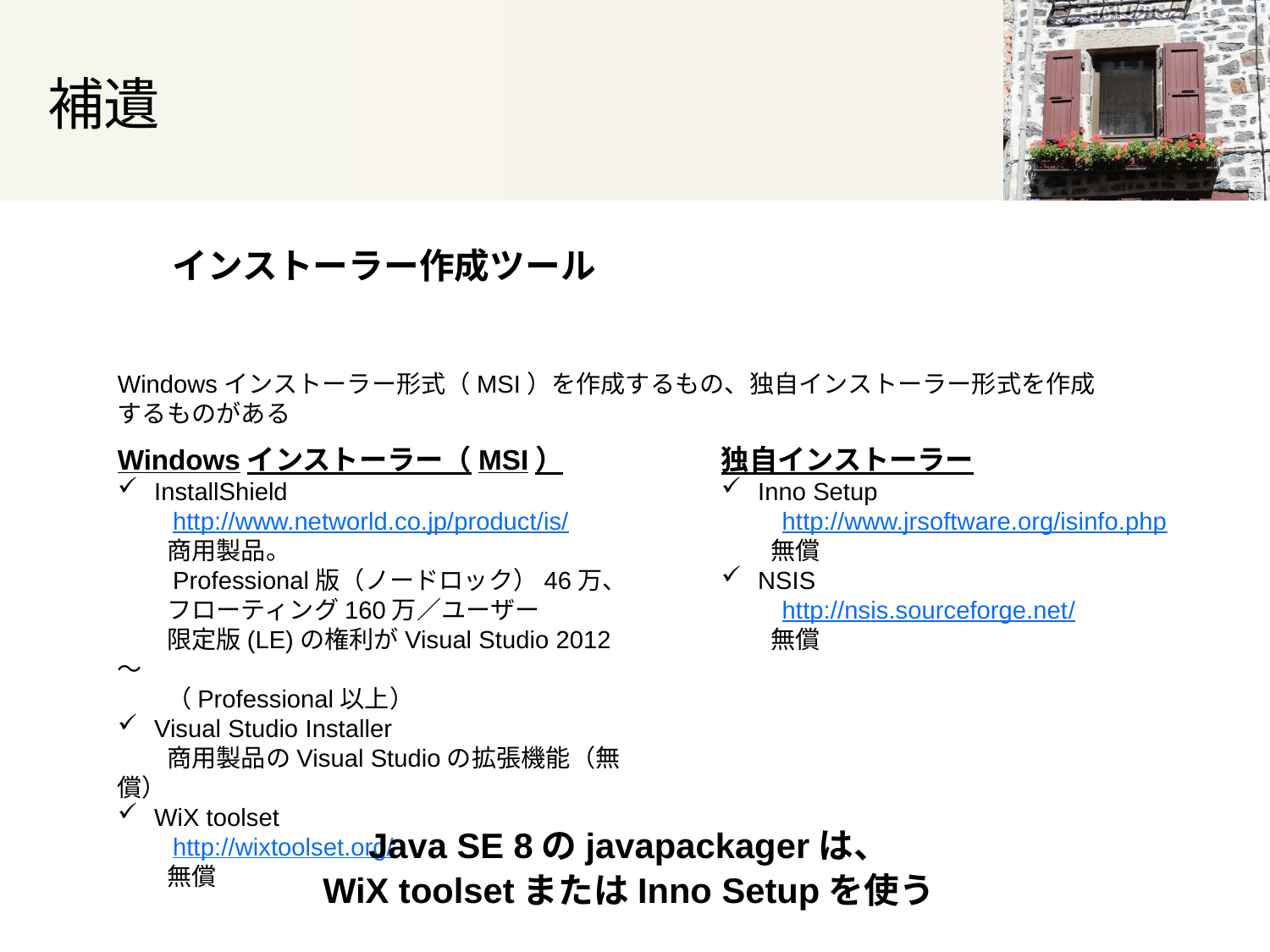

# 補遺

インストーラー作成ツール
Windowsインストーラー形式（MSI）を作成するもの、独自インストーラー形式を作成するものがある
Windowsインストーラー（MSI）
InstallShield
　　http://www.networld.co.jp/product/is/
　　商用製品。
　　Professional版（ノードロック）46万、
　　フローティング160万／ユーザー
　　限定版(LE)の権利がVisual Studio 2012～
　　（Professional以上）
Visual Studio Installer
　　商用製品のVisual Studioの拡張機能（無償）
WiX toolset
　　http://wixtoolset.org/
　　無償
独自インストーラー
Inno Setup
　　 http://www.jrsoftware.org/isinfo.php
　　無償
NSIS
　　 http://nsis.sourceforge.net/
　　無償
Java SE 8のjavapackagerは、
WiX toolsetまたはInno Setupを使う